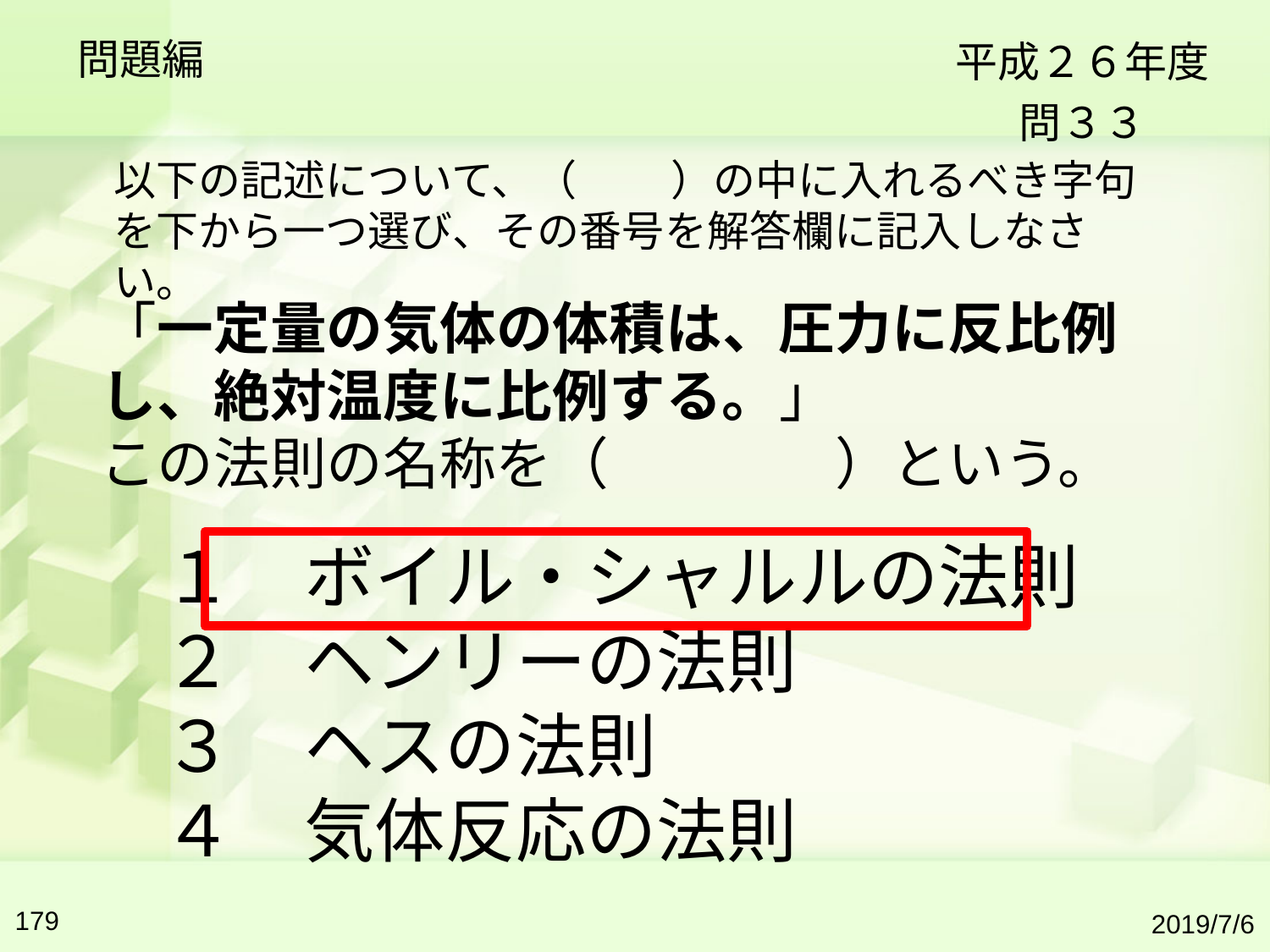

問題編
平成２６年度
問３３
以下の記述について、（　　 ）の中に入れるべき字句を下から一つ選び、その番号を解答欄に記入しなさい。
「一定量の気体の体積は、圧力に反比例し、絶対温度に比例する。」
この法則の名称を（　　　　）という。
１　ボイル・シャルルの法則
２　ヘンリーの法則
３　ヘスの法則
４　気体反応の法則

179
2019/7/6